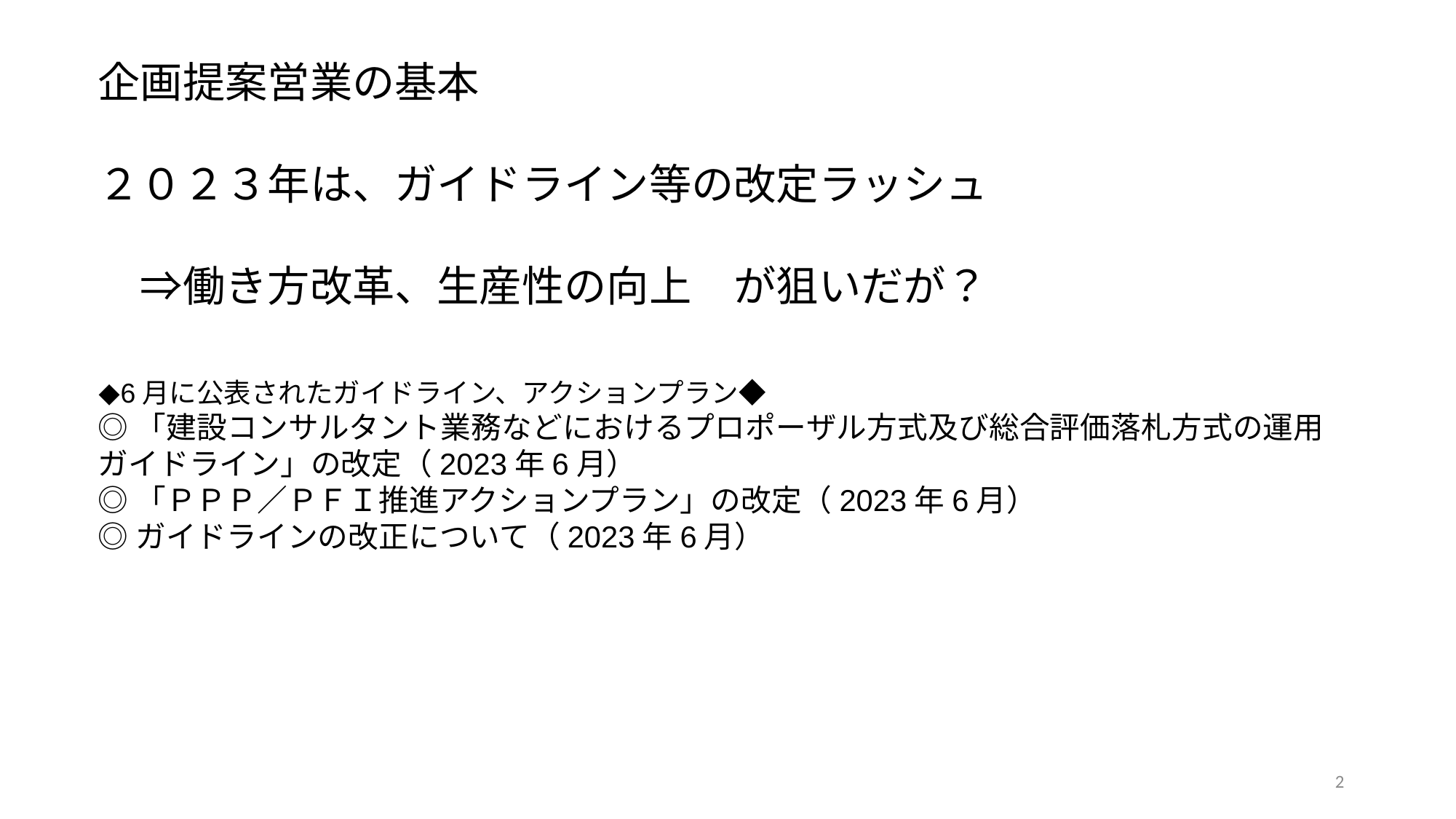

企画提案営業の基本

２０２３年は、ガイドライン等の改定ラッシュ

　⇒働き方改革、生産性の向上　が狙いだが？

◆6月に公表されたガイドライン、アクションプラン◆
◎「建設コンサルタント業務などにおけるプロポーザル方式及び総合評価落札方式の運用ガイドライン」の改定（2023年6月）
◎「ＰＰＰ／ＰＦＩ推進アクションプラン」の改定（2023年6月）
◎ガイドラインの改正について（2023年6月）
2